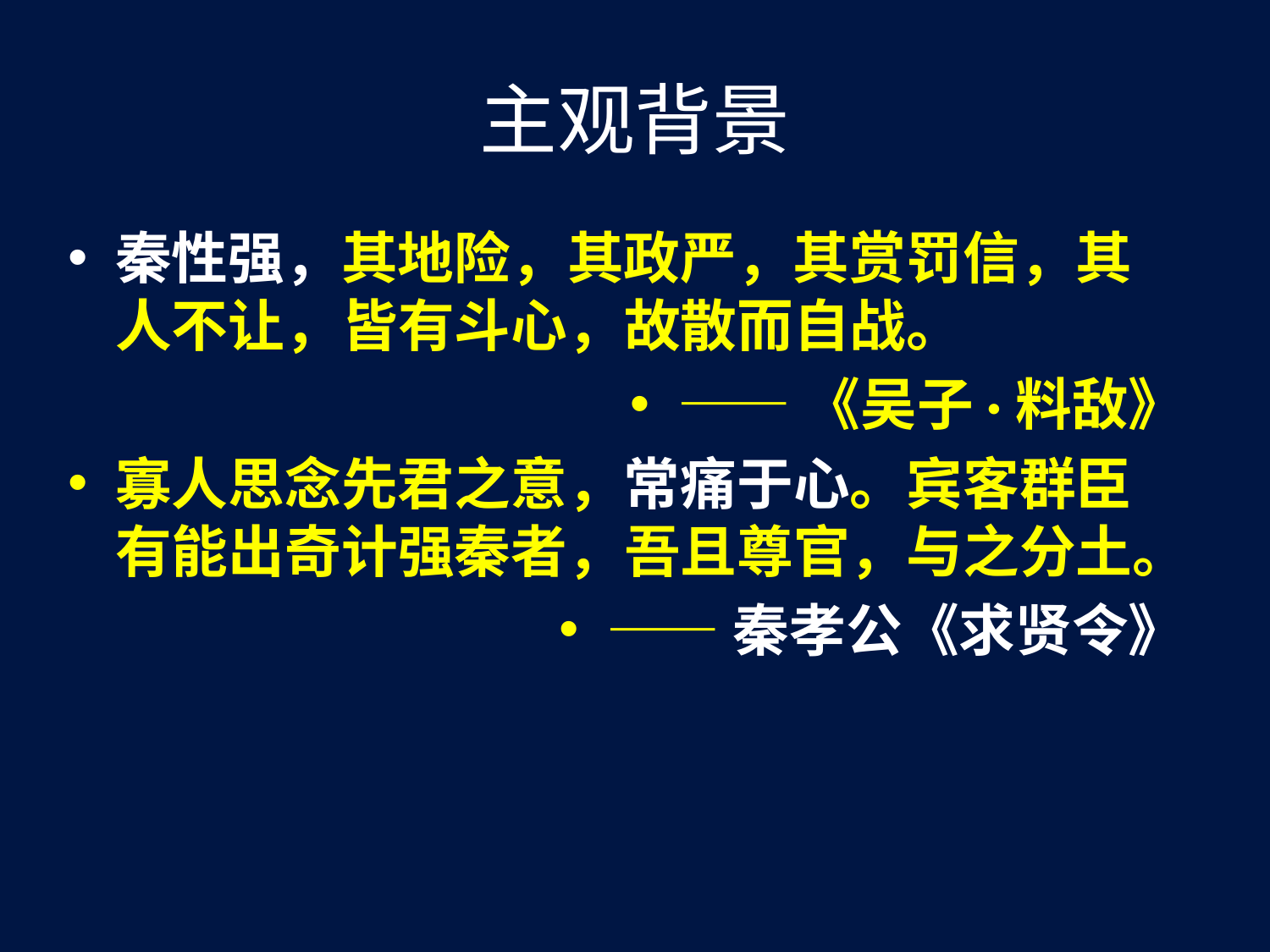

# 主观背景
秦性强，其地险，其政严，其赏罚信，其人不让，皆有斗心，故散而自战。
——《吴子·料敌》
寡人思念先君之意，常痛于心。宾客群臣有能出奇计强秦者，吾且尊官，与之分土。
——秦孝公《求贤令》